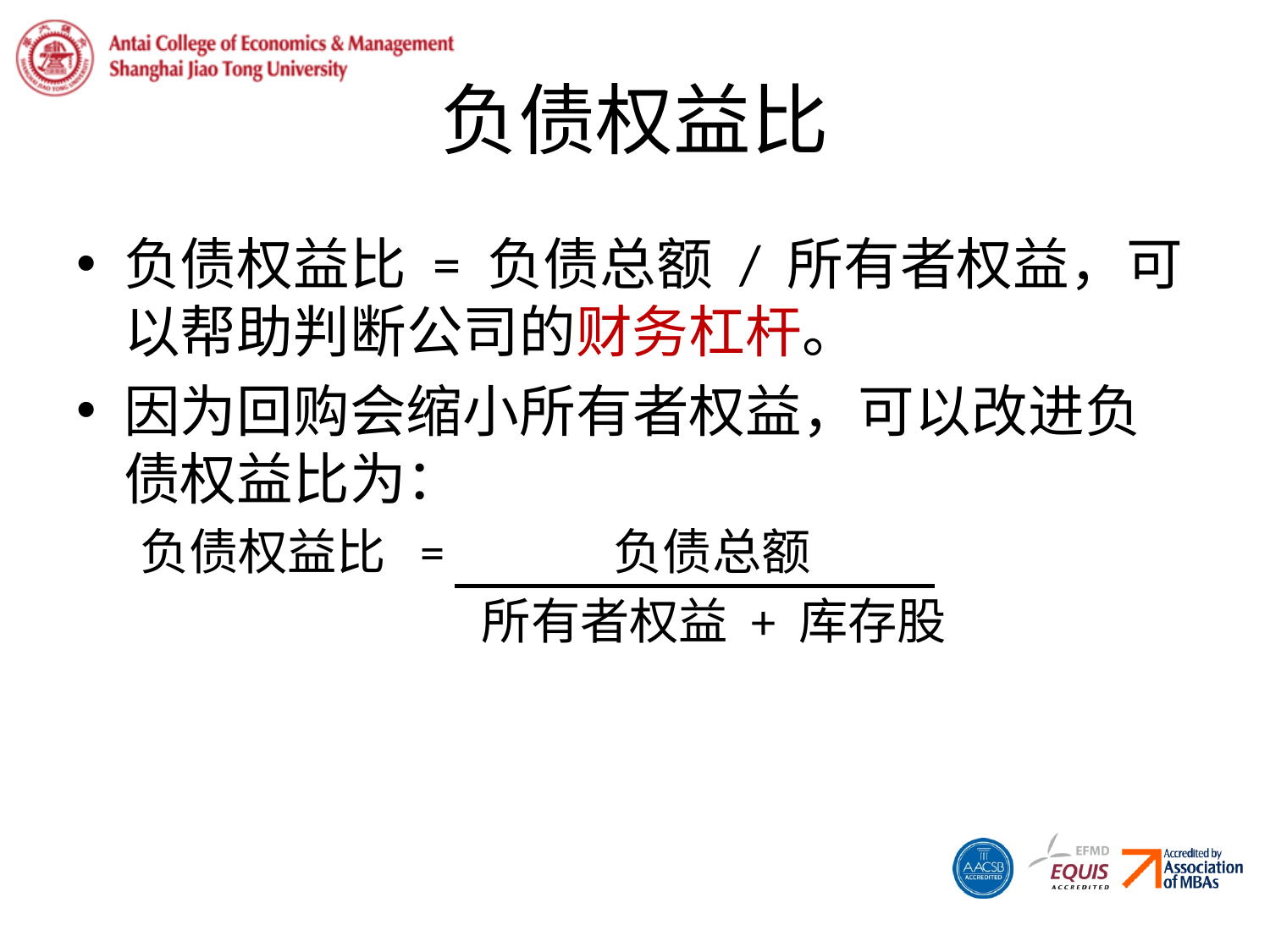

# 负债权益比
负债权益比 = 负债总额 / 所有者权益，可以帮助判断公司的财务杠杆。
因为回购会缩小所有者权益，可以改进负债权益比为：
负债权益比  =              负债总额
                              所有者权益 + 库存股